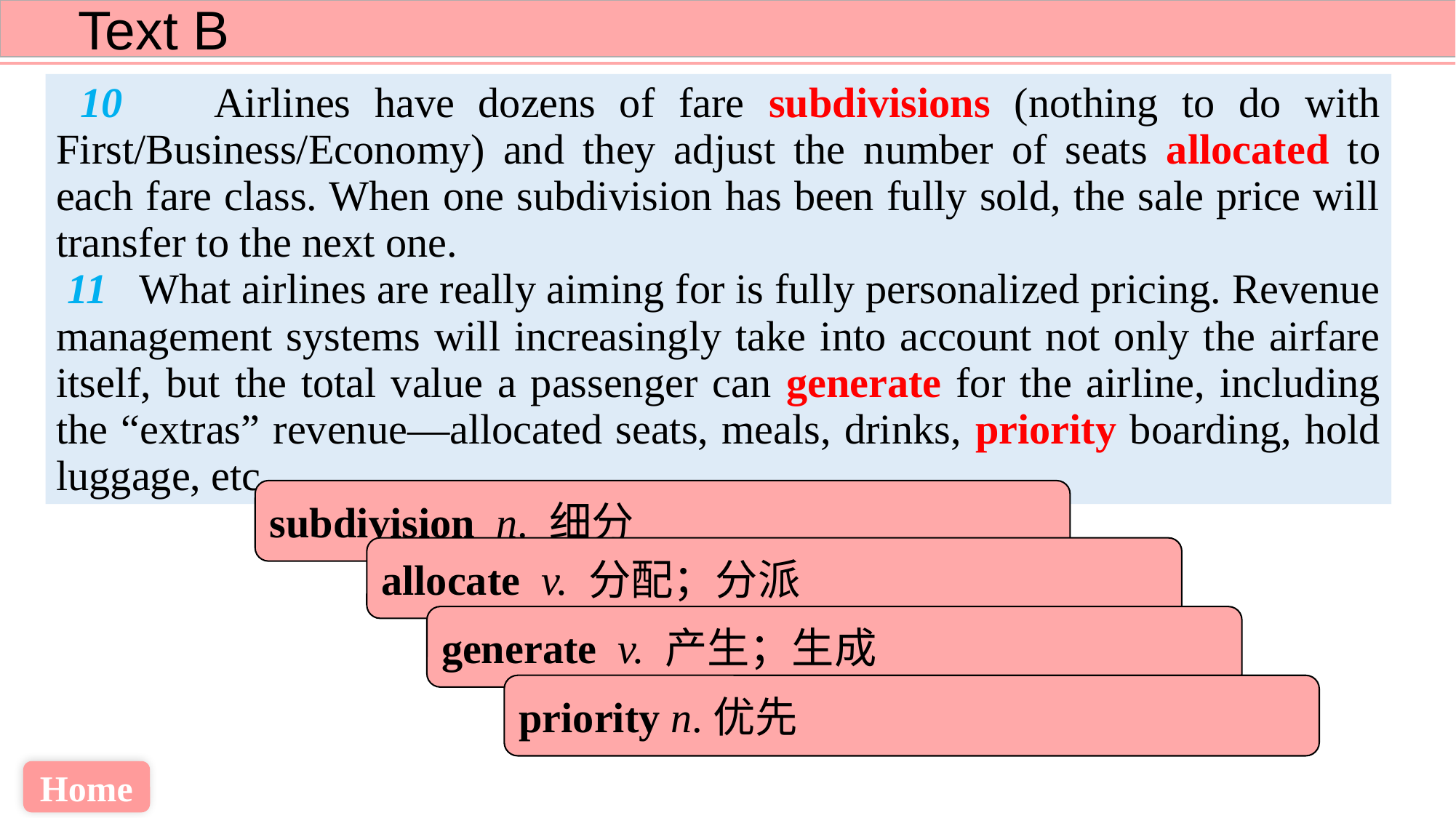

10    Airlines have dozens of fare subdivisions (nothing to do with First/Business/Economy) and they adjust the number of seats allocated to each fare class. When one subdivision has been fully sold, the sale price will transfer to the next one.
 11   What airlines are really aiming for is fully personalized pricing. Revenue management systems will increasingly take into account not only the airfare itself, but the total value a passenger can generate for the airline, including the “extras” revenue—allocated seats, meals, drinks, priority boarding, hold luggage, etc.

subdivision  n. 细分
allocate  v. 分配；分派
generate  v. 产生；生成
priority n.优先